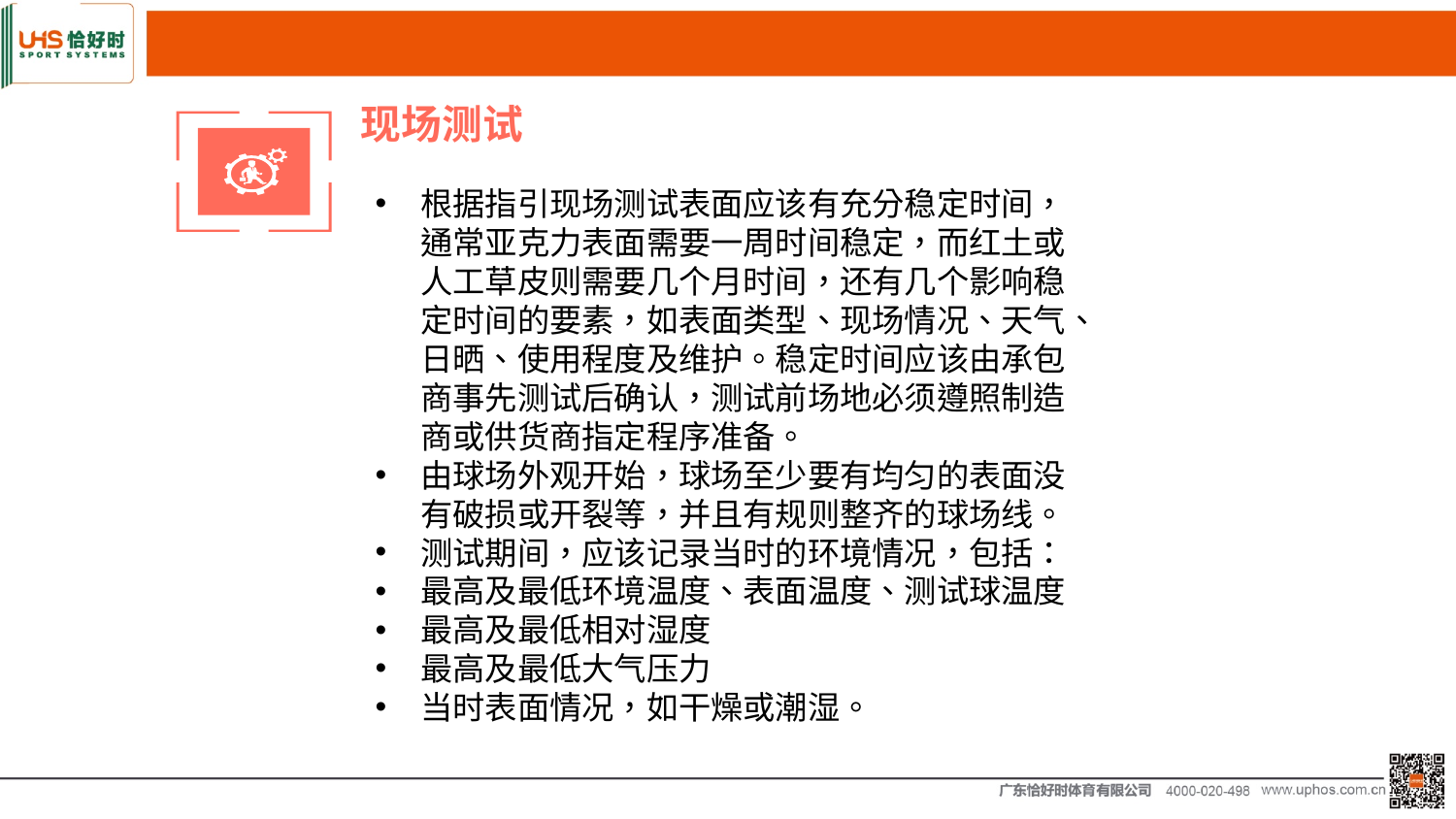

现场测试

根据指引现场测试表面应该有充分稳定时间，通常亚克力表面需要一周时间稳定，而红土或人工草皮则需要几个月时间，还有几个影响稳定时间的要素，如表面类型、现场情况、天气、日晒、使用程度及维护。稳定时间应该由承包商事先测试后确认，测试前场地必须遵照制造商或供货商指定程序准备。
由球场外观开始，球场至少要有均匀的表面没有破损或开裂等，并且有规则整齐的球场线。
测试期间，应该记录当时的环境情况，包括：
最高及最低环境温度、表面温度、测试球温度
最高及最低相对湿度
最高及最低大气压力
当时表面情况，如干燥或潮湿。